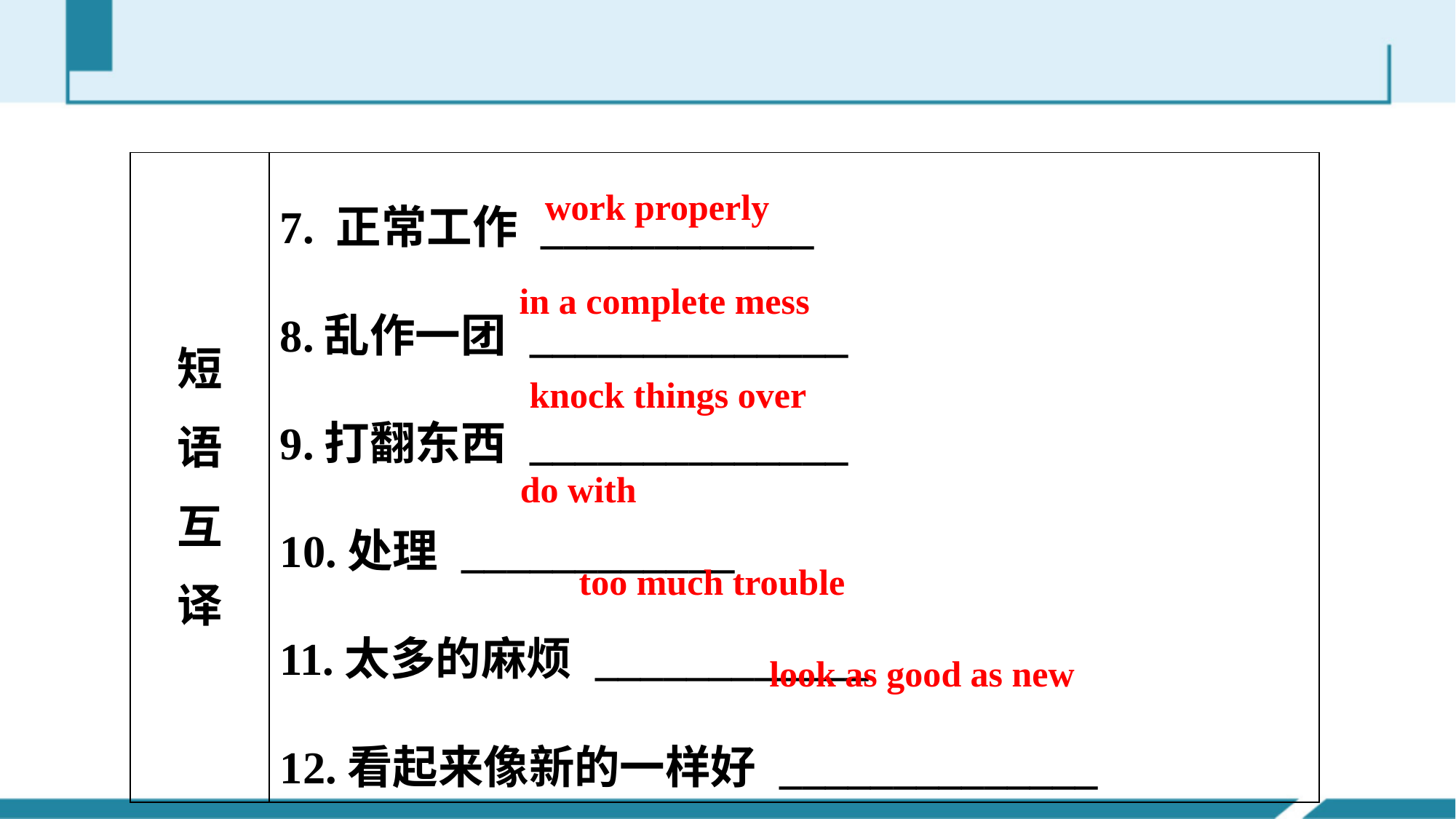

| 短 语 互 译 | 7. 正常工作 \_\_\_\_\_\_\_\_\_\_\_\_ 8.乱作一团 \_\_\_\_\_\_\_\_\_\_\_\_\_\_ 9.打翻东西 \_\_\_\_\_\_\_\_\_\_\_\_\_\_ 10.处理 \_\_\_\_\_\_\_\_\_\_\_\_ 11.太多的麻烦 \_\_\_\_\_\_\_\_\_\_\_\_ 12.看起来像新的一样好 \_\_\_\_\_\_\_\_\_\_\_\_\_\_ |
| --- | --- |
work properly
in a complete mess

knock things over
do with
too much trouble
look as good as new